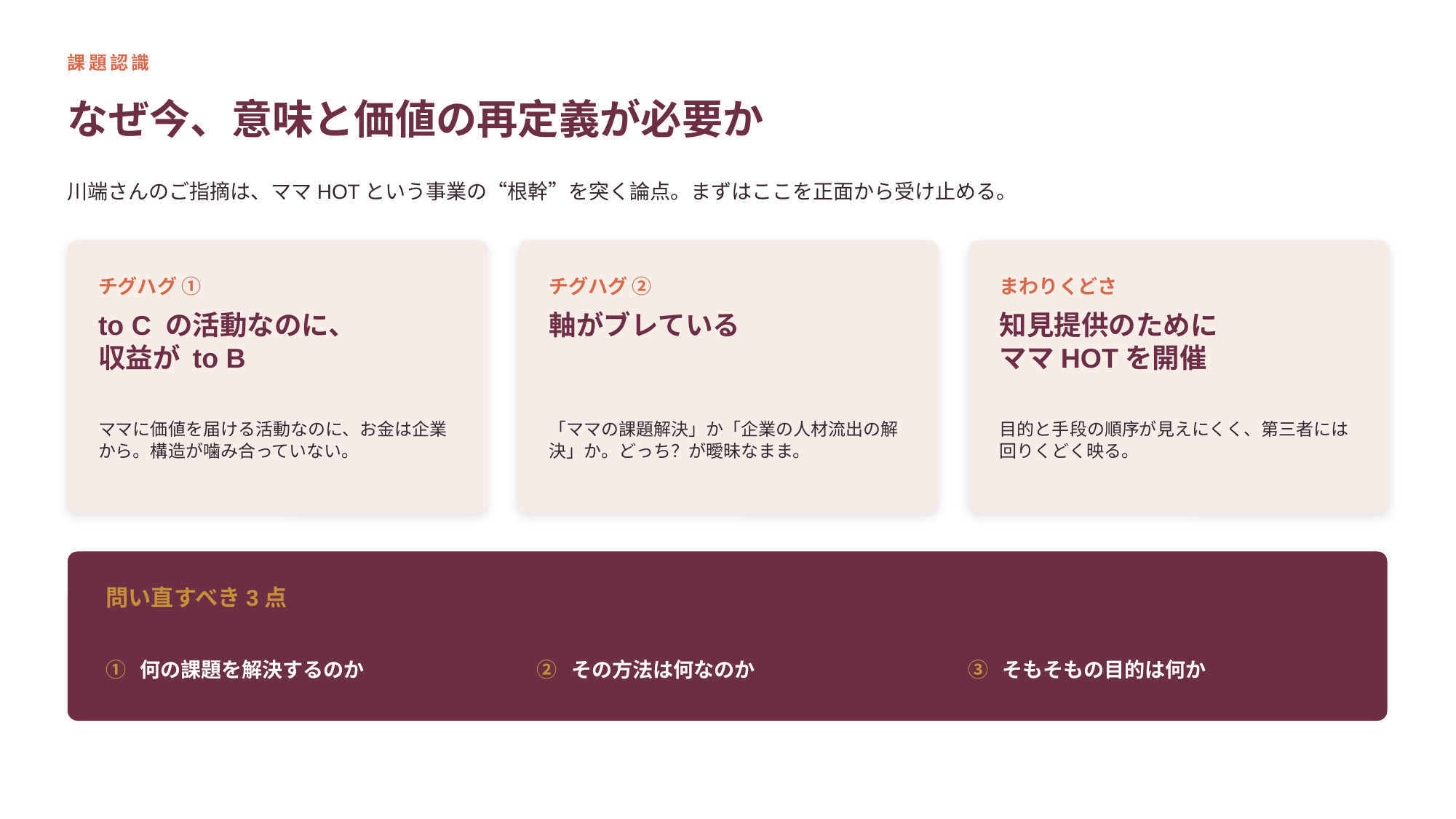

課題認識
なぜ今、意味と価値の再定義が必要か
川端さんのご指摘は、ママHOTという事業の“根幹”を突く論点。まずはここを正面から受け止める。

チグハグ ①
チグハグ ②
まわりくどさ
to C の活動なのに、
収益が to B
軸がブレている
知見提供のために
ママHOTを開催
ママに価値を届ける活動なのに、お金は企業から。構造が噛み合っていない。
「ママの課題解決」か「企業の人材流出の解決」か。どっち？が曖昧なまま。
目的と手段の順序が見えにくく、第三者には回りくどく映る。

問い直すべき3点
①  何の課題を解決するのか
②  その方法は何なのか
③  そもそもの目的は何か